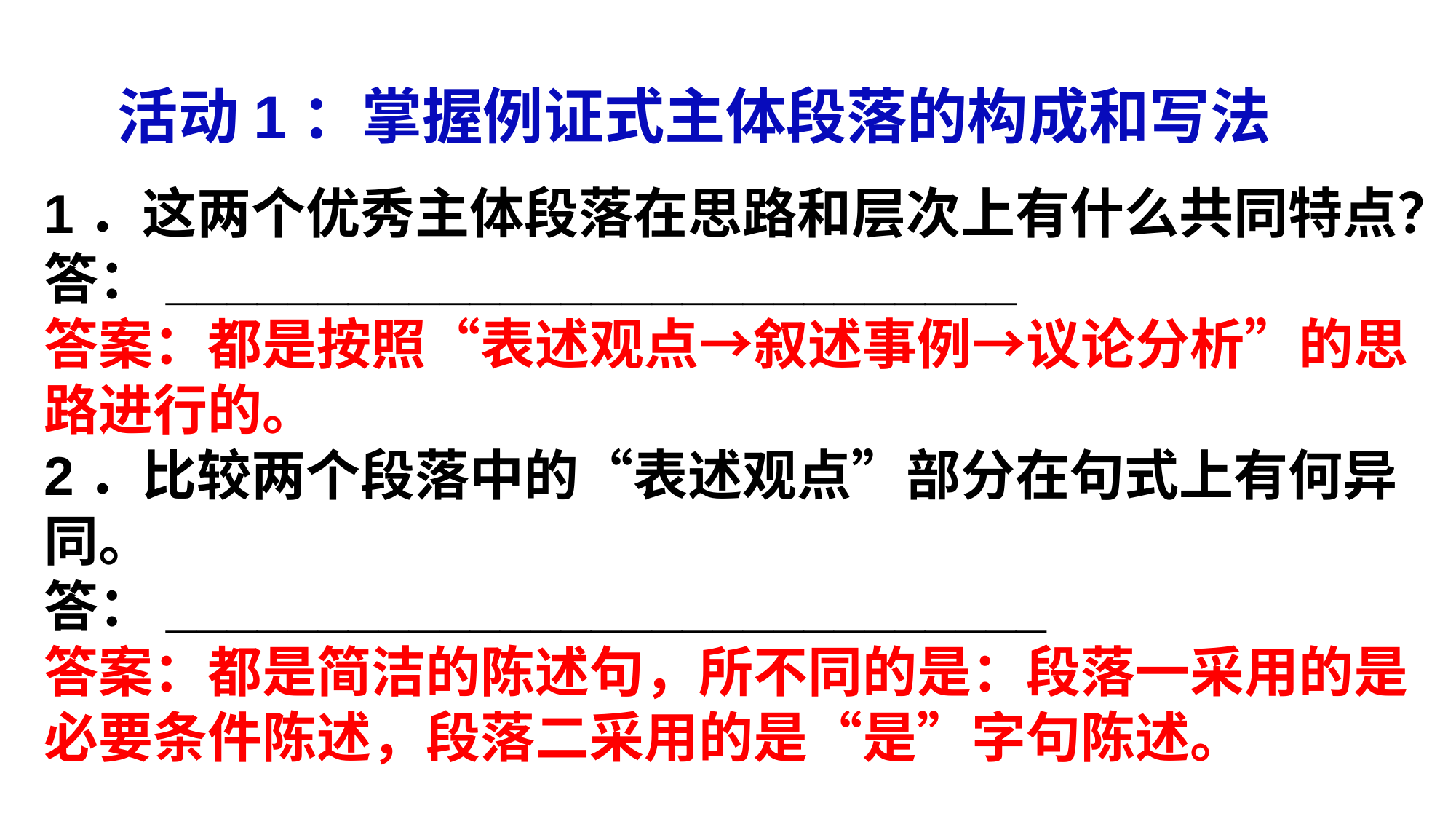

活动1：掌握例证式主体段落的构成和写法
1．这两个优秀主体段落在思路和层次上有什么共同特点？
答：____________________________
答案：都是按照“表述观点→叙述事例→议论分析”的思路进行的。
2．比较两个段落中的“表述观点”部分在句式上有何异同。
答：_____________________________
答案：都是简洁的陈述句，所不同的是：段落一采用的是必要条件陈述，段落二采用的是“是”字句陈述。